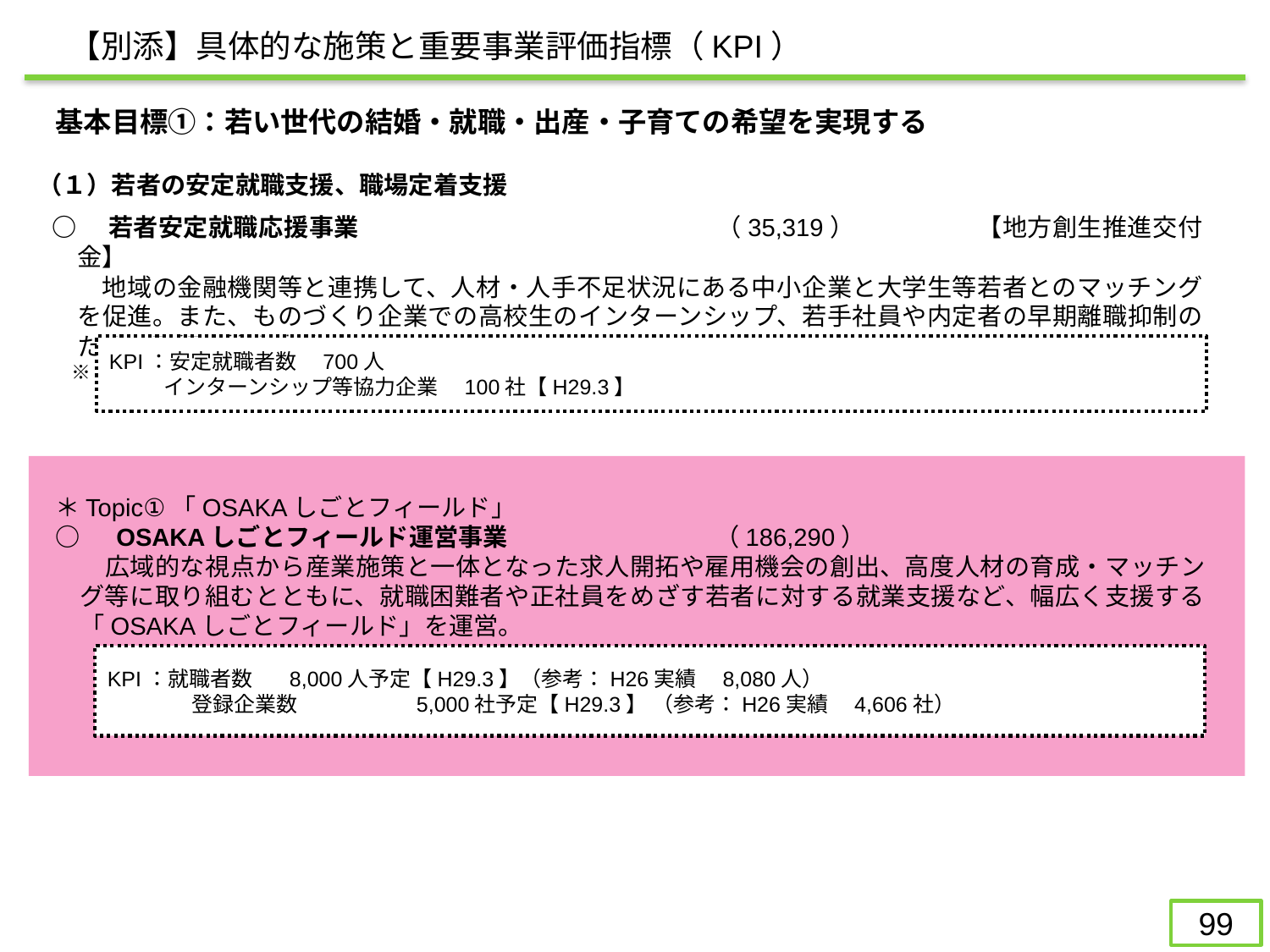

【別添】具体的な施策と重要事業評価指標（KPI）
　基本目標①：若い世代の結婚・就職・出産・子育ての希望を実現する
（１）若者の安定就職支援、職場定着支援
○　若者安定就職応援事業			（35,319）	 【地方創生推進交付金】
　　地域の金融機関等と連携して、人材・人手不足状況にある中小企業と大学生等若者とのマッチングを促進。また、ものづくり企業での高校生のインターンシップ、若手社員や内定者の早期離職抑制のための取組み等を実施。
　※　地方創生先行型交付金継続事業

KPI：安定就職者数　700人
インターンシップ等協力企業　100社【H29.3】

＊Topic①「OSAKAしごとフィールド」
○　OSAKAしごとフィールド運営事業		（186,290）
　　広域的な視点から産業施策と一体となった求人開拓や雇用機会の創出、高度人材の育成・マッチング等に取り組むとともに、就職困難者や正社員をめざす若者に対する就業支援など、幅広く支援する「OSAKAしごとフィールド」を運営。
KPI：就職者数	8,000人予定【H29.3】（参考：H26実績　8,080人）
　　　　登録企業数	5,000社予定【H29.3】 （参考：H26実績　4,606社）
99